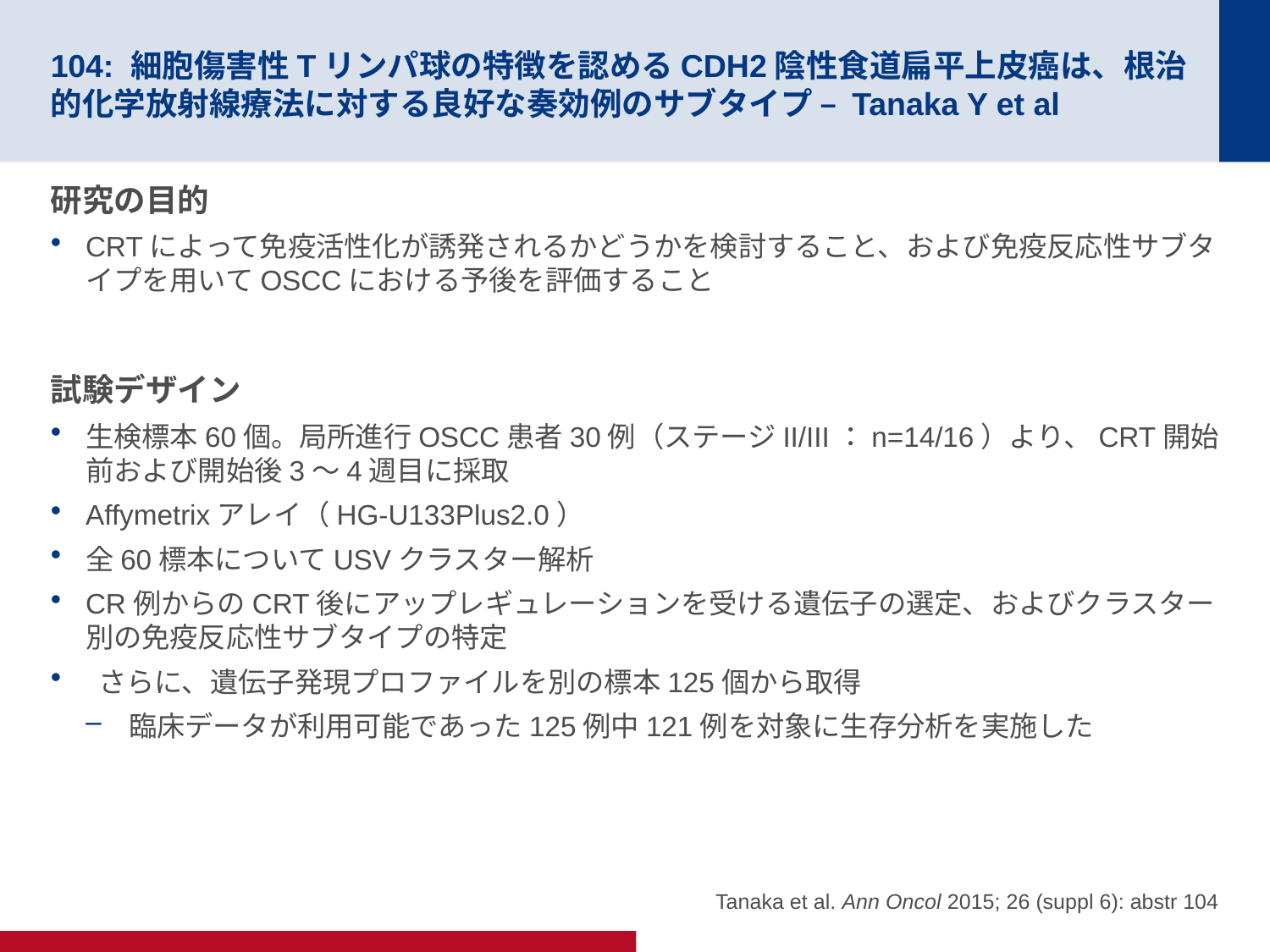

# 104: 細胞傷害性Tリンパ球の特徴を認めるCDH2陰性食道扁平上皮癌は、根治的化学放射線療法に対する良好な奏効例のサブタイプ – Tanaka Y et al
研究の目的
CRTによって免疫活性化が誘発されるかどうかを検討すること、および免疫反応性サブタイプを用いてOSCCにおける予後を評価すること

試験デザイン
生検標本60個。局所進行OSCC患者30例（ステージII/III：n=14/16）より、CRT開始前および開始後3～4週目に採取
Affymetrixアレイ（HG-U133Plus2.0）
全60標本についてUSVクラスター解析
CR例からのCRT後にアップレギュレーションを受ける遺伝子の選定、およびクラスター別の免疫反応性サブタイプの特定
 さらに、遺伝子発現プロファイルを別の標本125個から取得
臨床データが利用可能であった125例中121例を対象に生存分析を実施した
Tanaka et al. Ann Oncol 2015; 26 (suppl 6): abstr 104